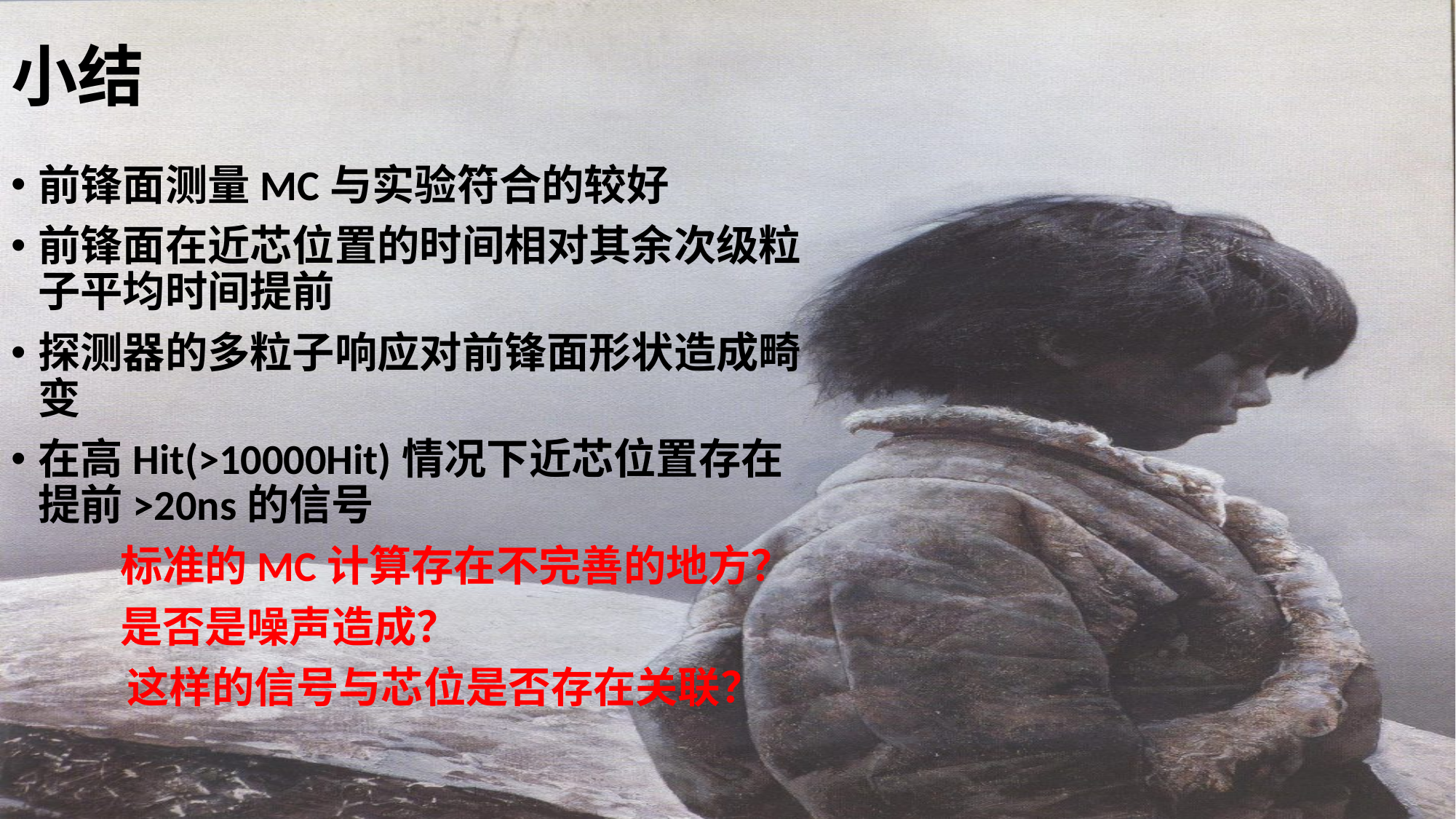

# 小结
前锋面测量MC与实验符合的较好
前锋面在近芯位置的时间相对其余次级粒子平均时间提前
探测器的多粒子响应对前锋面形状造成畸变
在高Hit(>10000Hit)情况下近芯位置存在提前>20ns的信号
    	标准的MC计算存在不完善的地方？
    	是否是噪声造成？
           这样的信号与芯位是否存在关联？